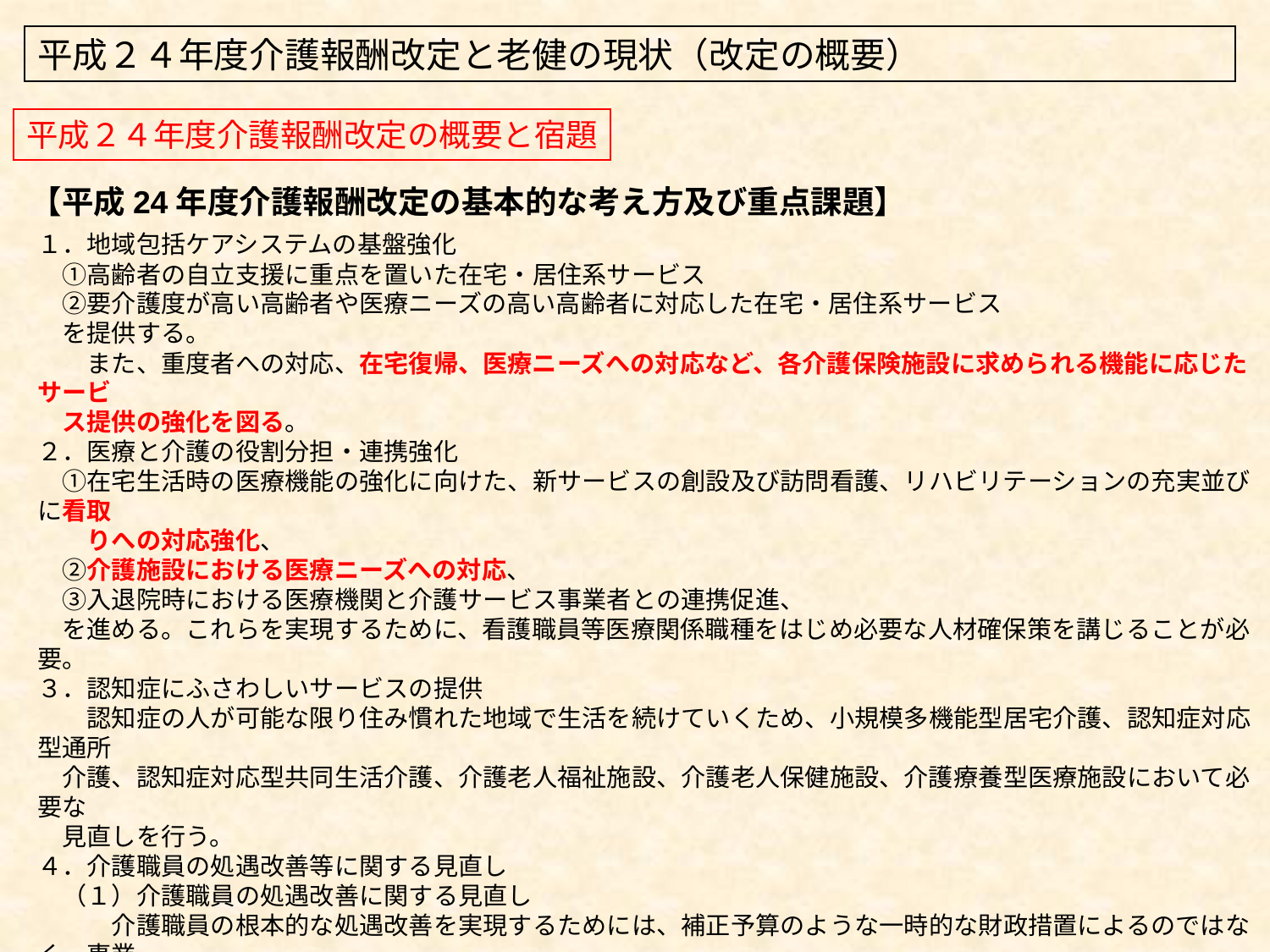

平成２４年度介護報酬改定と老健の現状（改定の概要）
平成２４年度介護報酬改定の概要と宿題
【平成24年度介護報酬改定の基本的な考え方及び重点課題】
１．地域包括ケアシステムの基盤強化
　①高齢者の自立支援に重点を置いた在宅・居住系サービス
　②要介護度が高い高齢者や医療ニーズの高い高齢者に対応した在宅・居住系サービス
　を提供する。
　　また、重度者への対応、在宅復帰、医療ニーズへの対応など、各介護保険施設に求められる機能に応じたサービ
　ス提供の強化を図る。
２．医療と介護の役割分担・連携強化
　①在宅生活時の医療機能の強化に向けた、新サービスの創設及び訪問看護、リハビリテーションの充実並びに看取
　　りへの対応強化、
　②介護施設における医療ニーズへの対応、
　③入退院時における医療機関と介護サービス事業者との連携促進、
　を進める。これらを実現するために、看護職員等医療関係職種をはじめ必要な人材確保策を講じることが必要。
３．認知症にふさわしいサービスの提供
　　認知症の人が可能な限り住み慣れた地域で生活を続けていくため、小規模多機能型居宅介護、認知症対応型通所
　介護、認知症対応型共同生活介護、介護老人福祉施設、介護老人保健施設、介護療養型医療施設において必要な
　見直しを行う。
４．介護職員の処遇改善等に関する見直し
　（１）介護職員の処遇改善に関する見直し
　　　介護職員の根本的な処遇改善を実現するためには、補正予算のような一時的な財政措置によるのではなく、事業
　　者の自主的な努力を前提とした上で、事業者にとって安定的・継続的な事業収入が見込まれる、介護報酬において
　　対応することが望ましい。
　（２）地域区分の見直し
　　　地域区分については、現在の特甲地の区分を３分割し、地域割りを7区分にする見直しを行う。